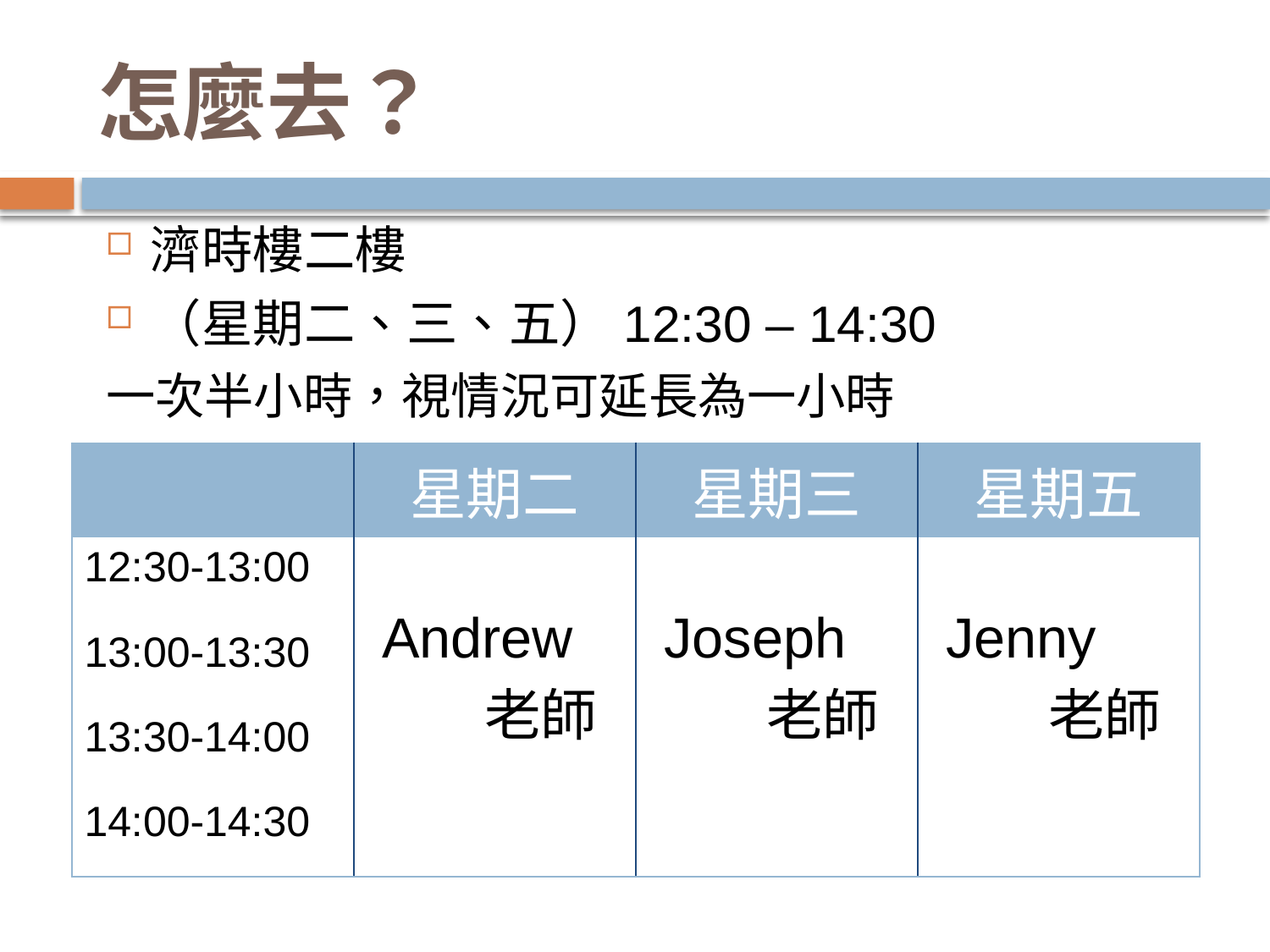

# 怎麼去？
濟時樓二樓
（星期二、三、五）12:30 – 14:30
一次半小時，視情況可延長為一小時

|  | 星期二 | 星期三 | 星期五 |
| --- | --- | --- | --- |
| 12:30-13:00 | Andrew 老師 | Joseph 老師 | Jenny 老師 |
| 13:00-13:30 |  |  |  |
| 13:30-14:00 |  |  |  |
| 14:00-14:30 |  |  |  |